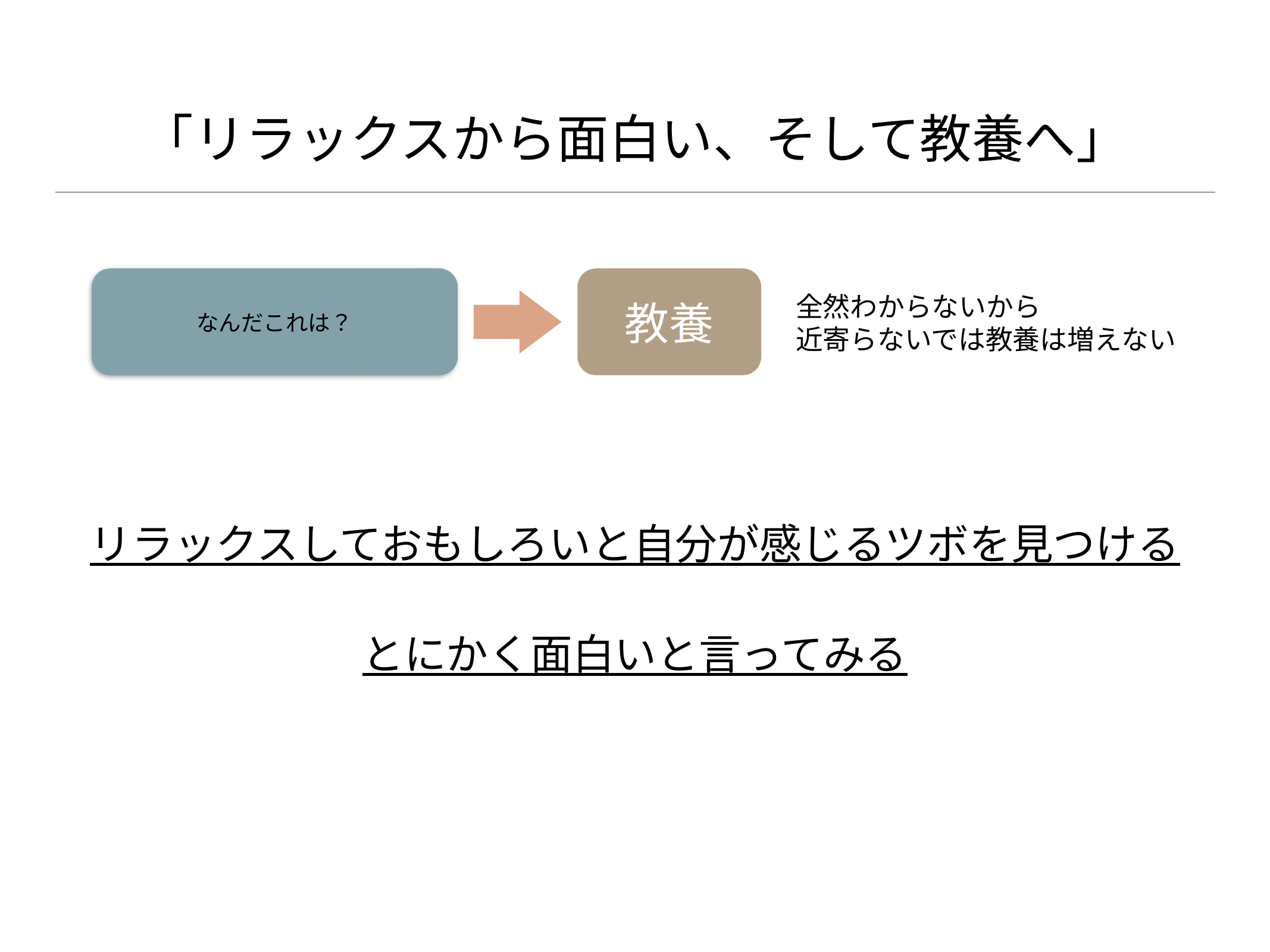

# 「リラックスから面白い、そして教養へ」
なんだこれは？
教養
全然わからないから
近寄らないでは教養は増えない

リラックスしておもしろいと自分が感じるツボを見つける
とにかく面白いと言ってみる